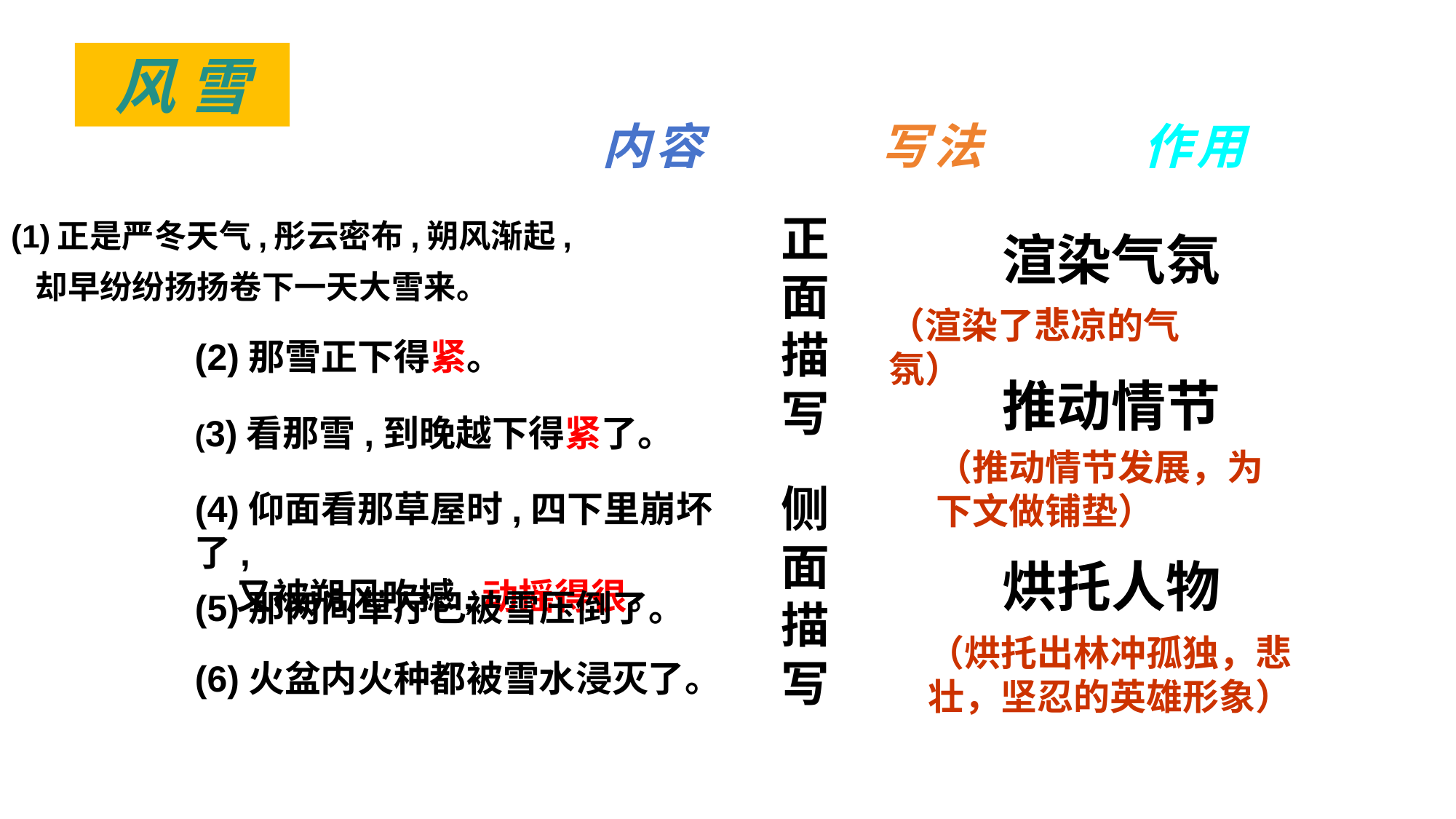

风 雪
   内容           写法          作用
(1)正是严冬天气,彤云密布,朔风渐起, 却早纷纷扬扬卷下一天大雪来。

正面描写
渲染气氛
（渲染了悲凉的气氛）
(2)那雪正下得紧。
推动情节
(3)看那雪,到晚越下得紧了。
（推动情节发展，为下文做铺垫）
侧面描写
(4)仰面看那草屋时,四下里崩坏了,
    又被朔风吹撼,动摇得很。
烘托人物
(5)那两间草厅已被雪压倒了。
（烘托出林冲孤独，悲壮，坚忍的英雄形象）
(6)火盆内火种都被雪水浸灭了。